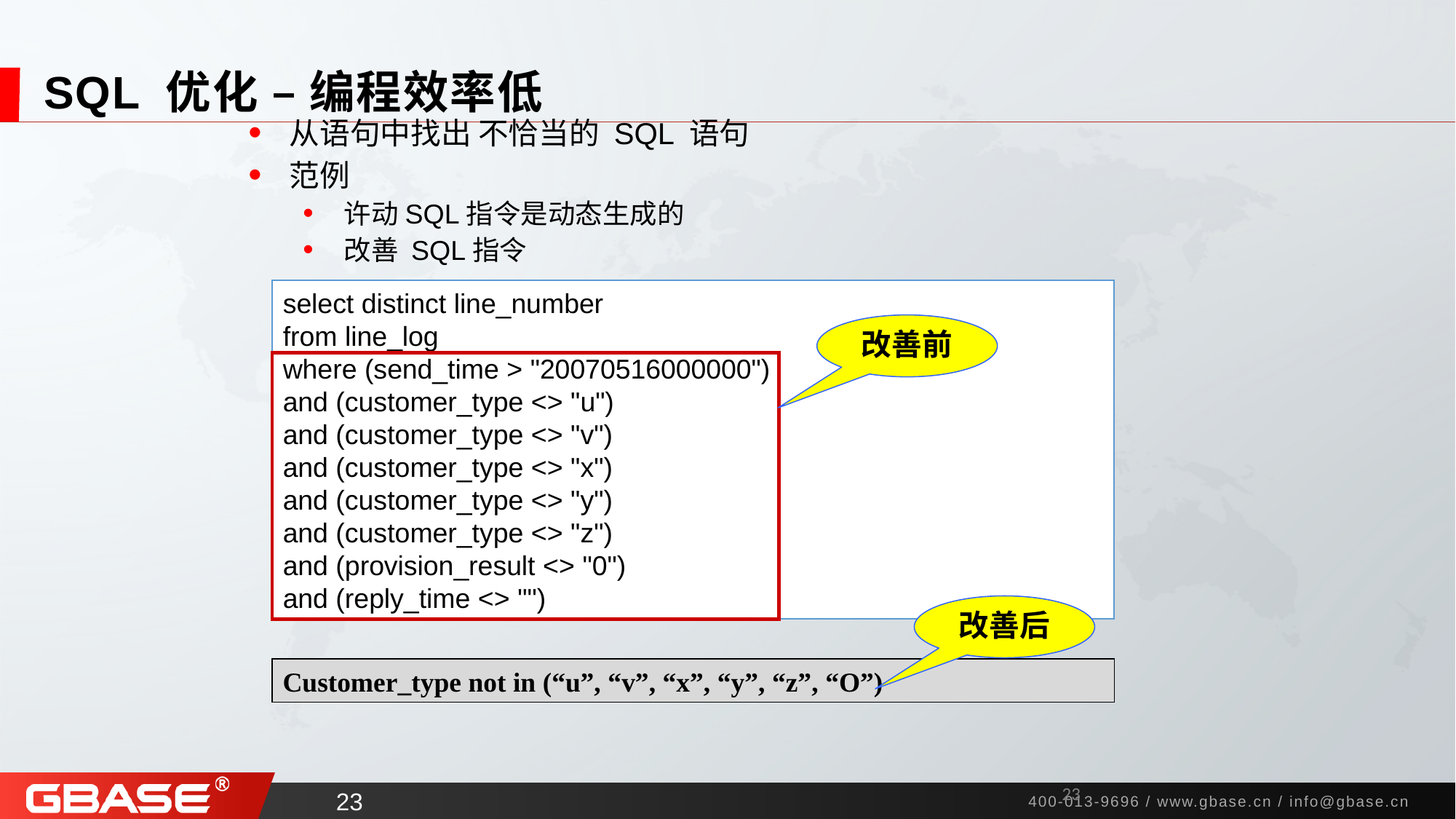

# SQL 优化 – 编程效率低
从语句中找出 不恰当的 SQL 语句
范例
许动SQL指令是动态生成的
改善 SQL指令
select distinct line_number
from line_log
where (send_time > "20070516000000")
and (customer_type <> "u")
and (customer_type <> "v")
and (customer_type <> "x")
and (customer_type <> "y")
and (customer_type <> "z")
and (provision_result <> "0")
and (reply_time <> "")
改善前

改善后
Customer_type not in (“u”, “v”, “x”, “y”, “z”, “O”)
23